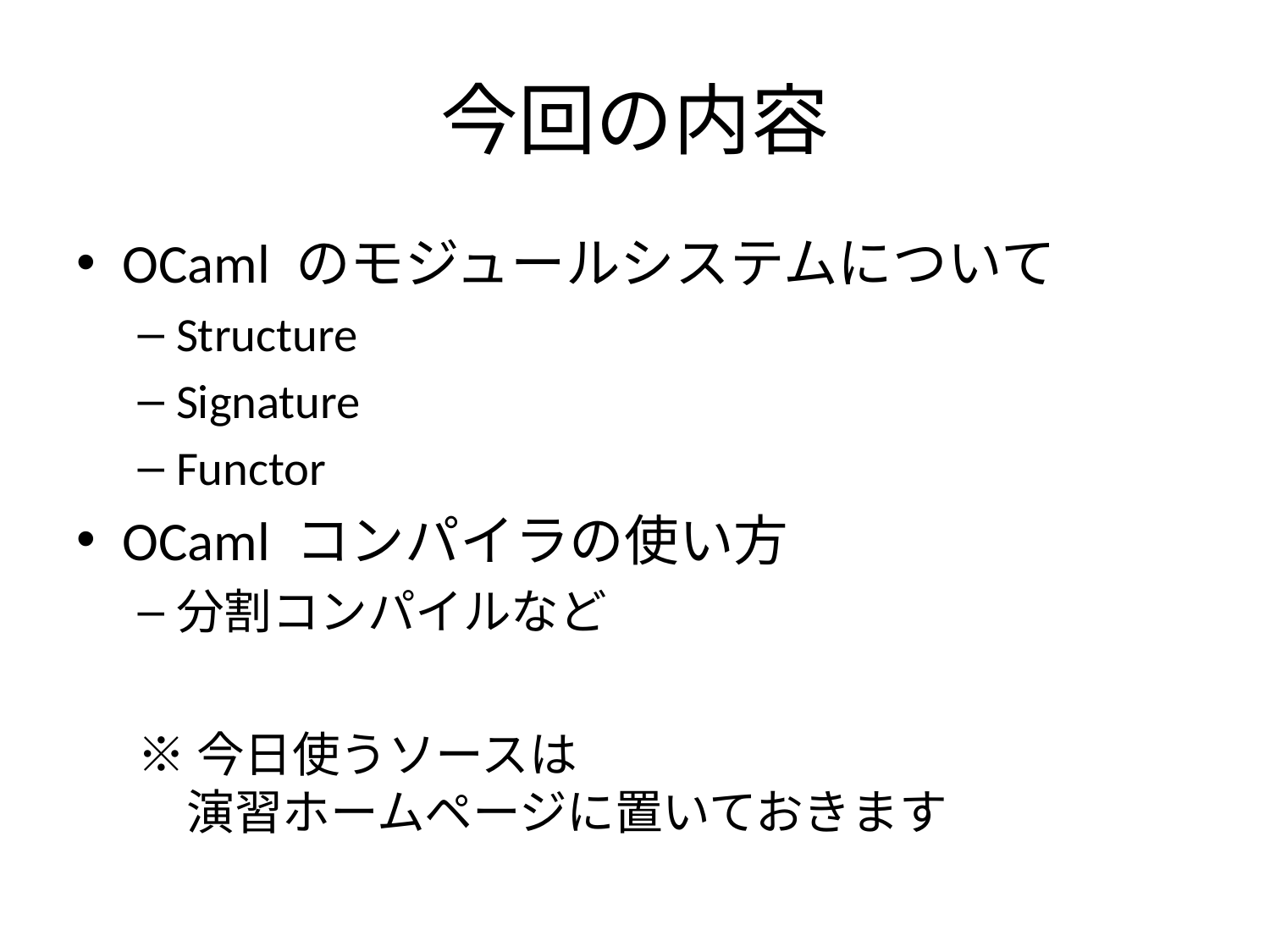

# 今回の内容
OCaml のモジュールシステムについて
Structure
Signature
Functor
OCaml コンパイラの使い方
分割コンパイルなど

※今日使うソースは
 演習ホームページに置いておきます